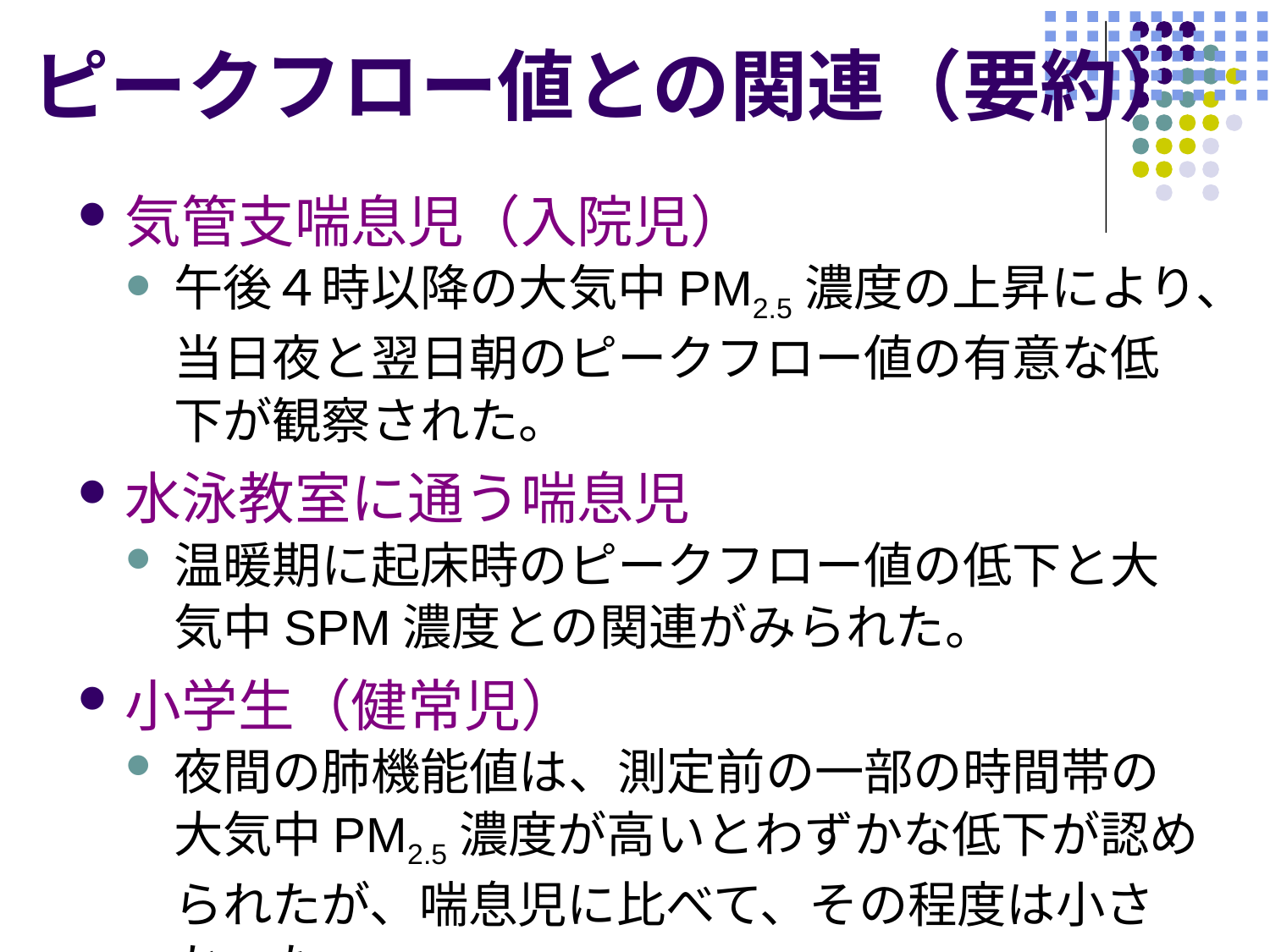

# ピークフロー値との関連（要約）
気管支喘息児（入院児）
午後４時以降の大気中PM2.5濃度の上昇により、当日夜と翌日朝のピークフロー値の有意な低下が観察された。
水泳教室に通う喘息児
温暖期に起床時のピークフロー値の低下と大気中SPM濃度との関連がみられた。
小学生（健常児）
夜間の肺機能値は、測定前の一部の時間帯の大気中PM2.5濃度が高いとわずかな低下が認められたが、喘息児に比べて、その程度は小さかった。